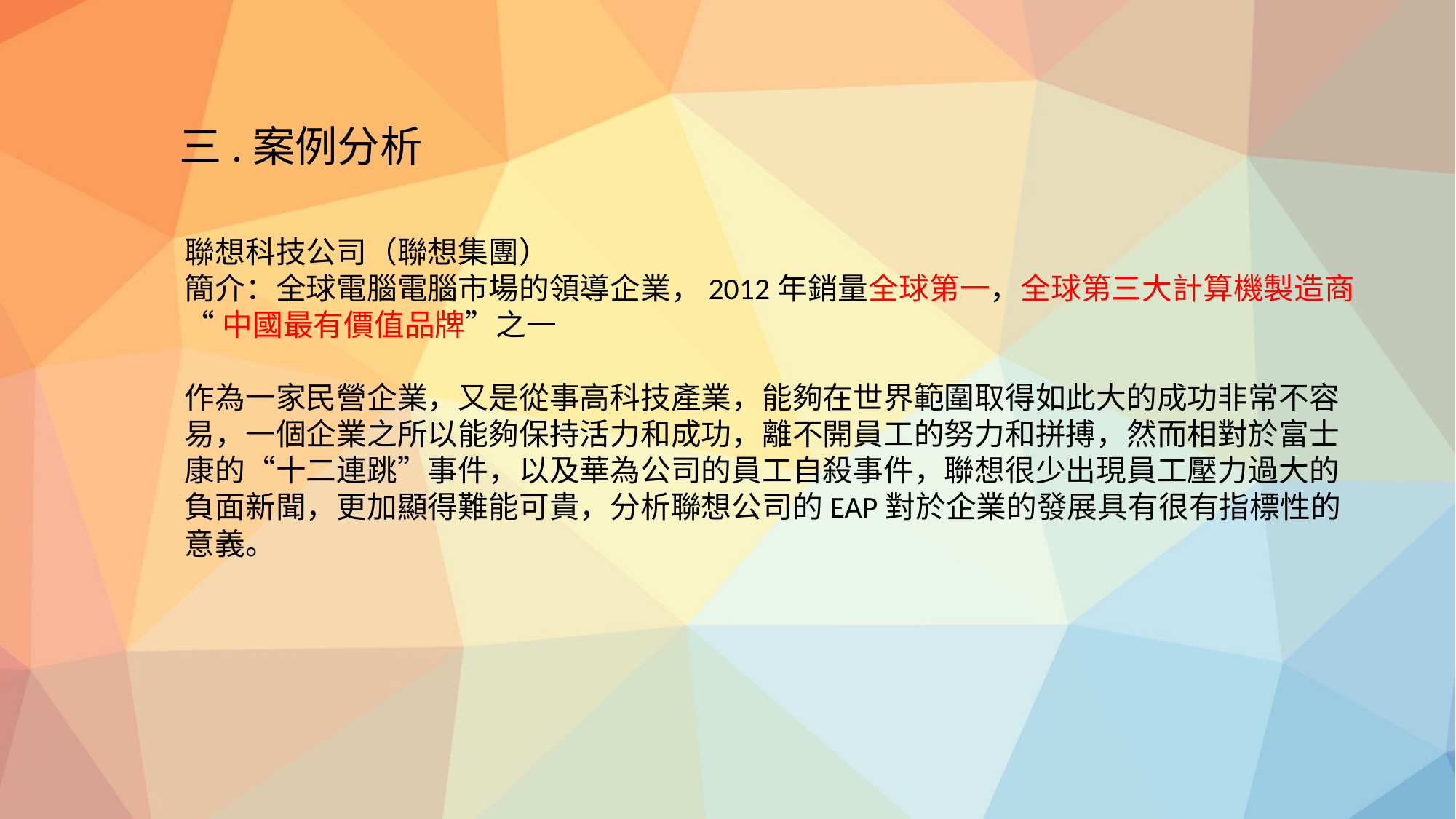

三.案例分析
聯想科技公司（聯想集團）
簡介：全球電腦電腦市場的領導企業，2012年銷量全球第一，全球第三大計算機製造商
“中國最有價值品牌”之一

作為一家民營企業，又是從事高科技產業，能夠在世界範圍取得如此大的成功非常不容
易，一個企業之所以能夠保持活力和成功，離不開員工的努力和拼搏，然而相對於富士
康的“十二連跳”事件，以及華為公司的員工自殺事件，聯想很少出現員工壓力過大的
負面新聞，更加顯得難能可貴，分析聯想公司的EAP對於企業的發展具有很有指標性的
意義。